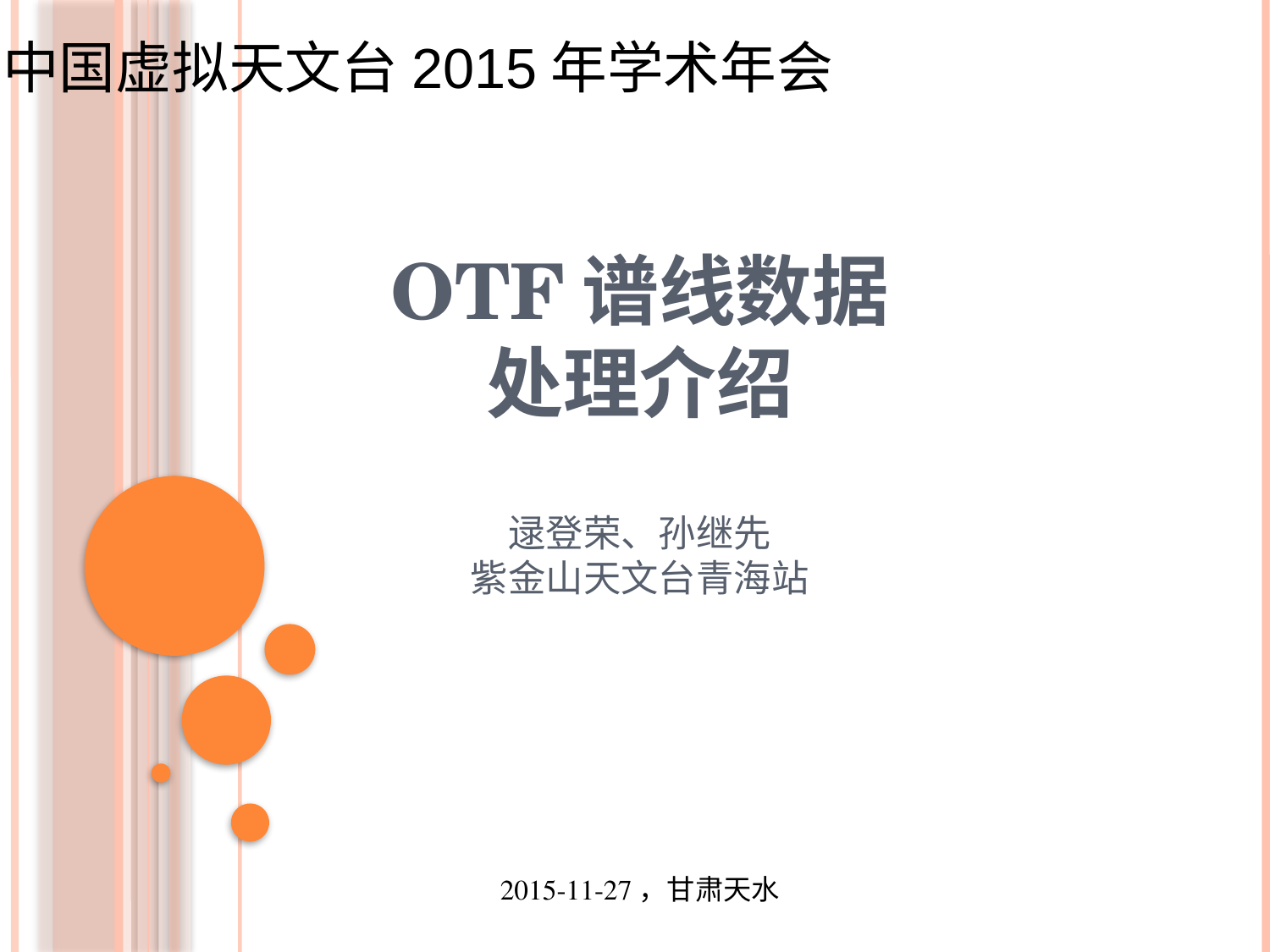

中国虚拟天文台2015年学术年会

# OTF谱线数据 处理介绍 逯登荣、孙继先 紫金山天文台青海站

2015-11-27，甘肃天水